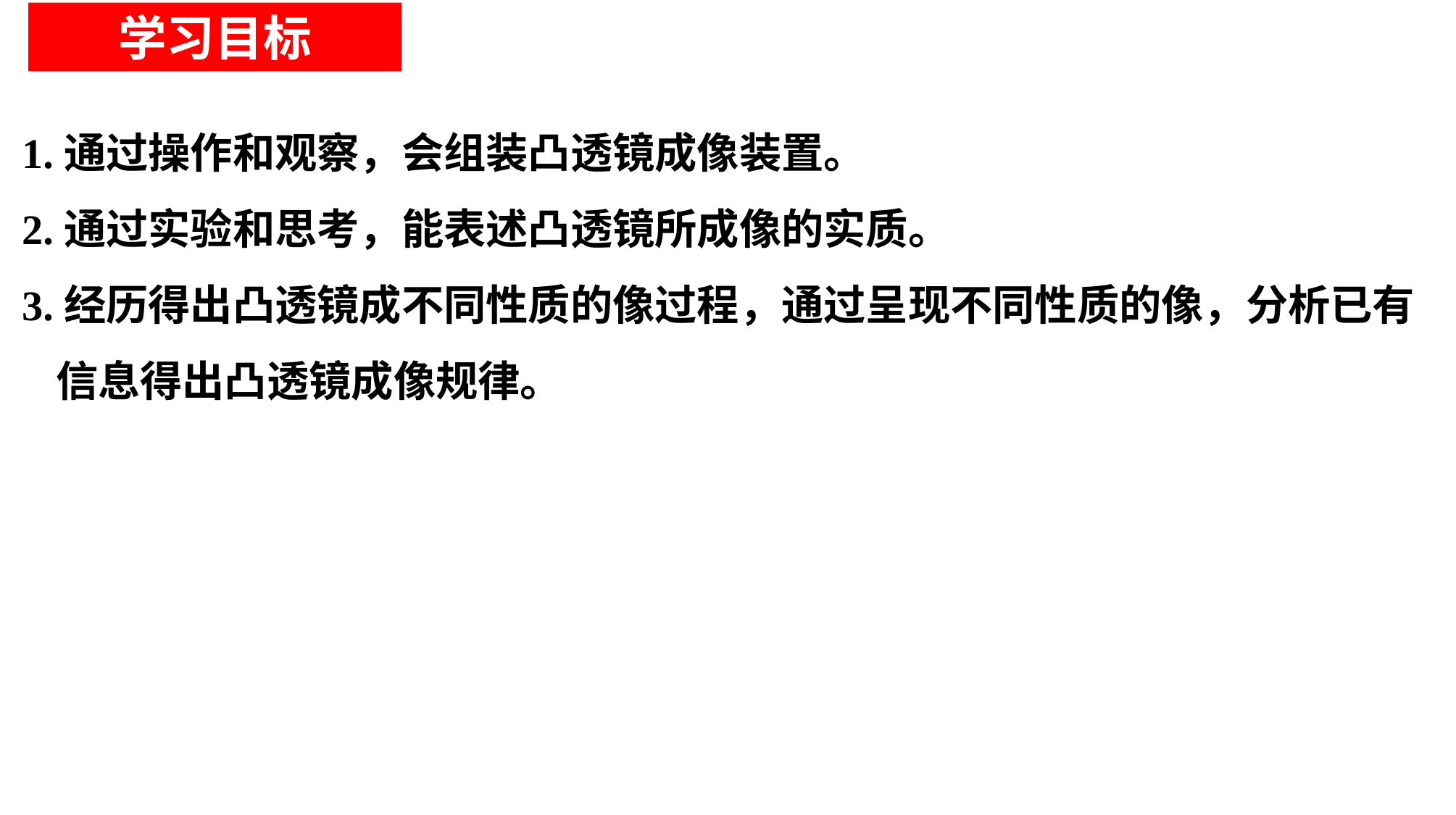

学习目标
1.通过操作和观察，会组装凸透镜成像装置。
2.通过实验和思考，能表述凸透镜所成像的实质。
3.经历得出凸透镜成不同性质的像过程，通过呈现不同性质的像，分析已有信息得出凸透镜成像规律。